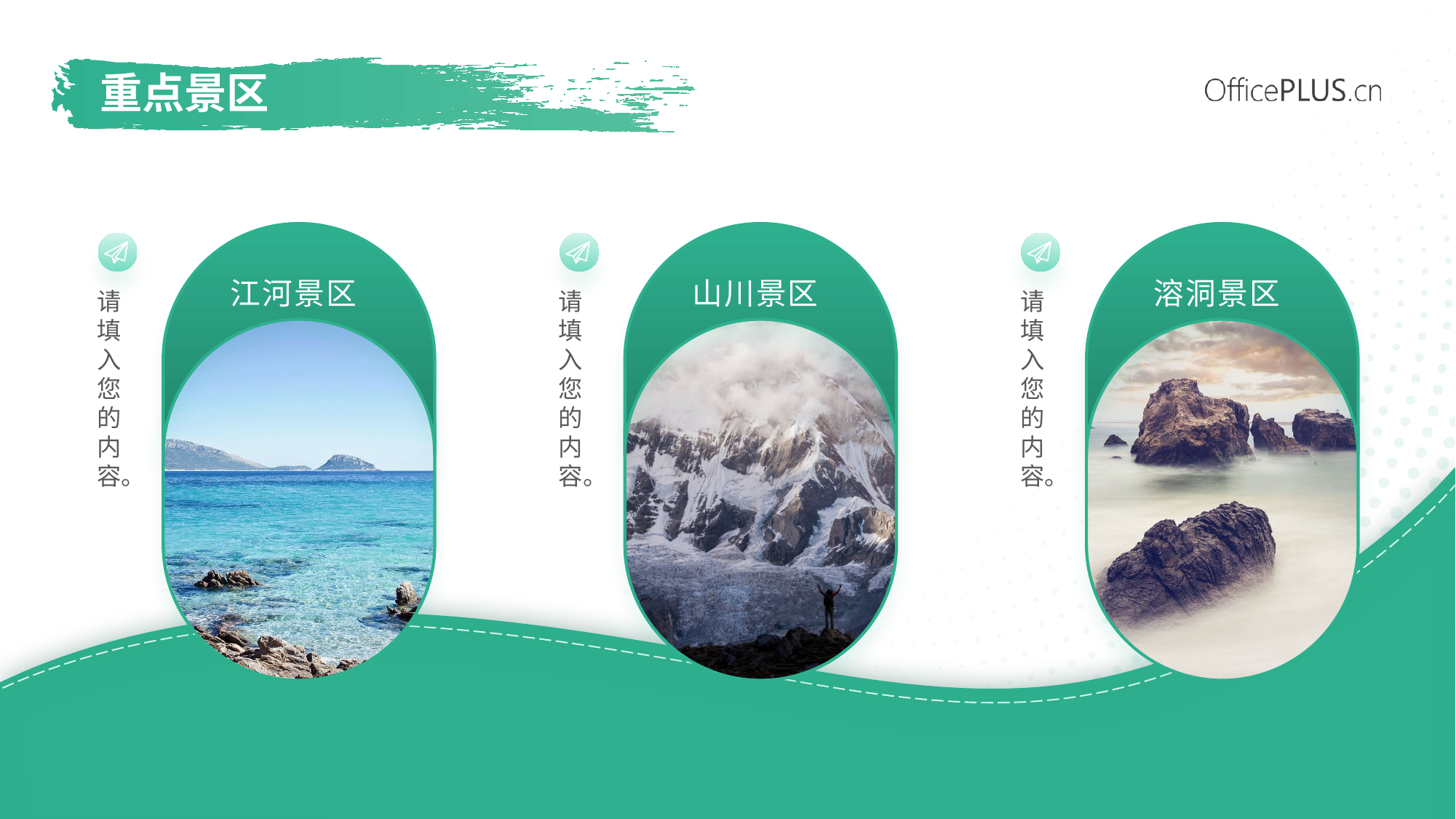

# 重点景区

江河景区
山川景区
溶洞景区
请填入您的内容。
请填入您的内容。
请填入您的内容。